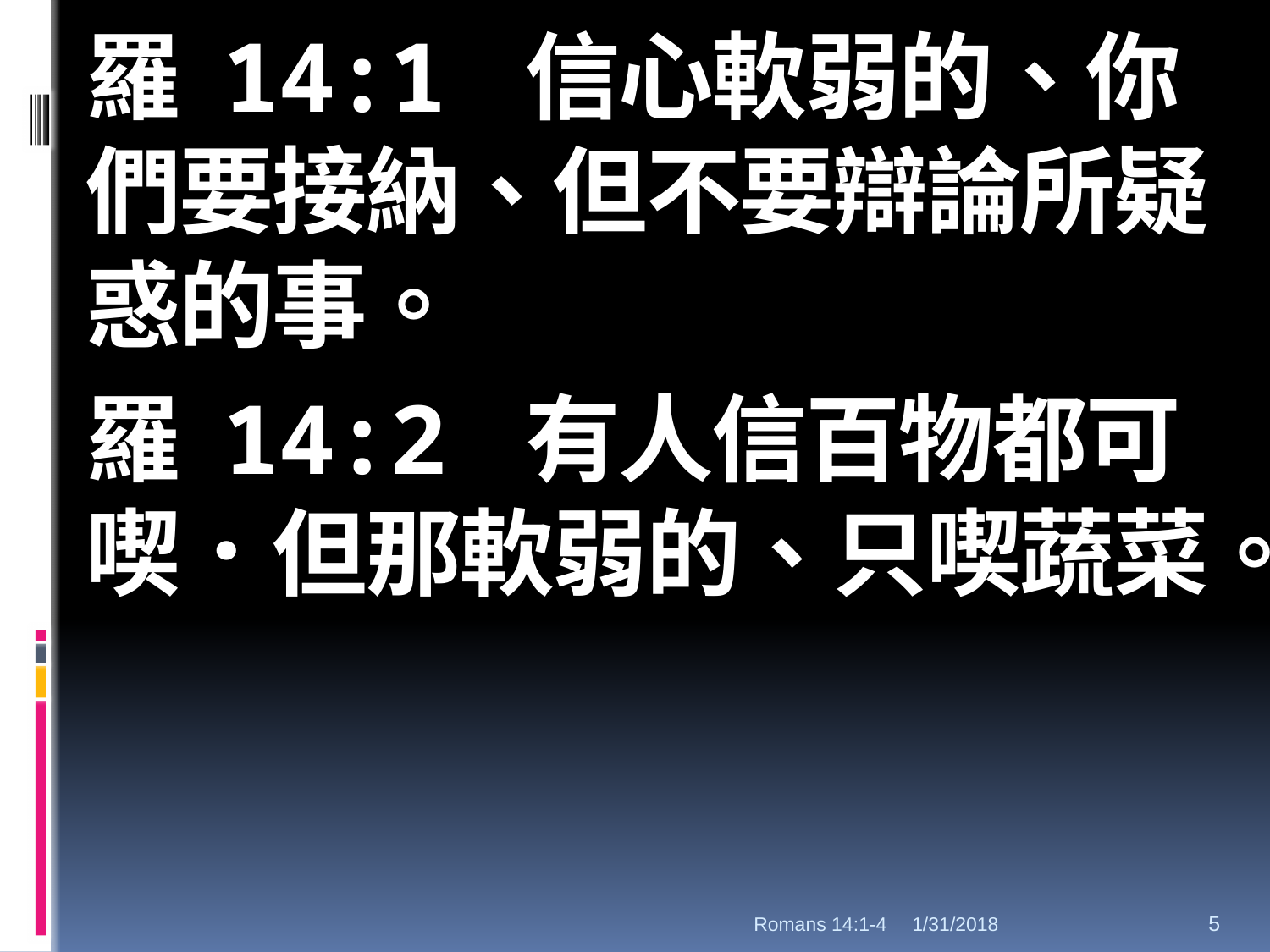

羅 14:1 信心軟弱的、你們要接納、但不要辯論所疑惑的事。
羅 14:2 有人信百物都可喫．但那軟弱的、只喫蔬菜。

#
Romans 14:1-4
1/31/2018
5